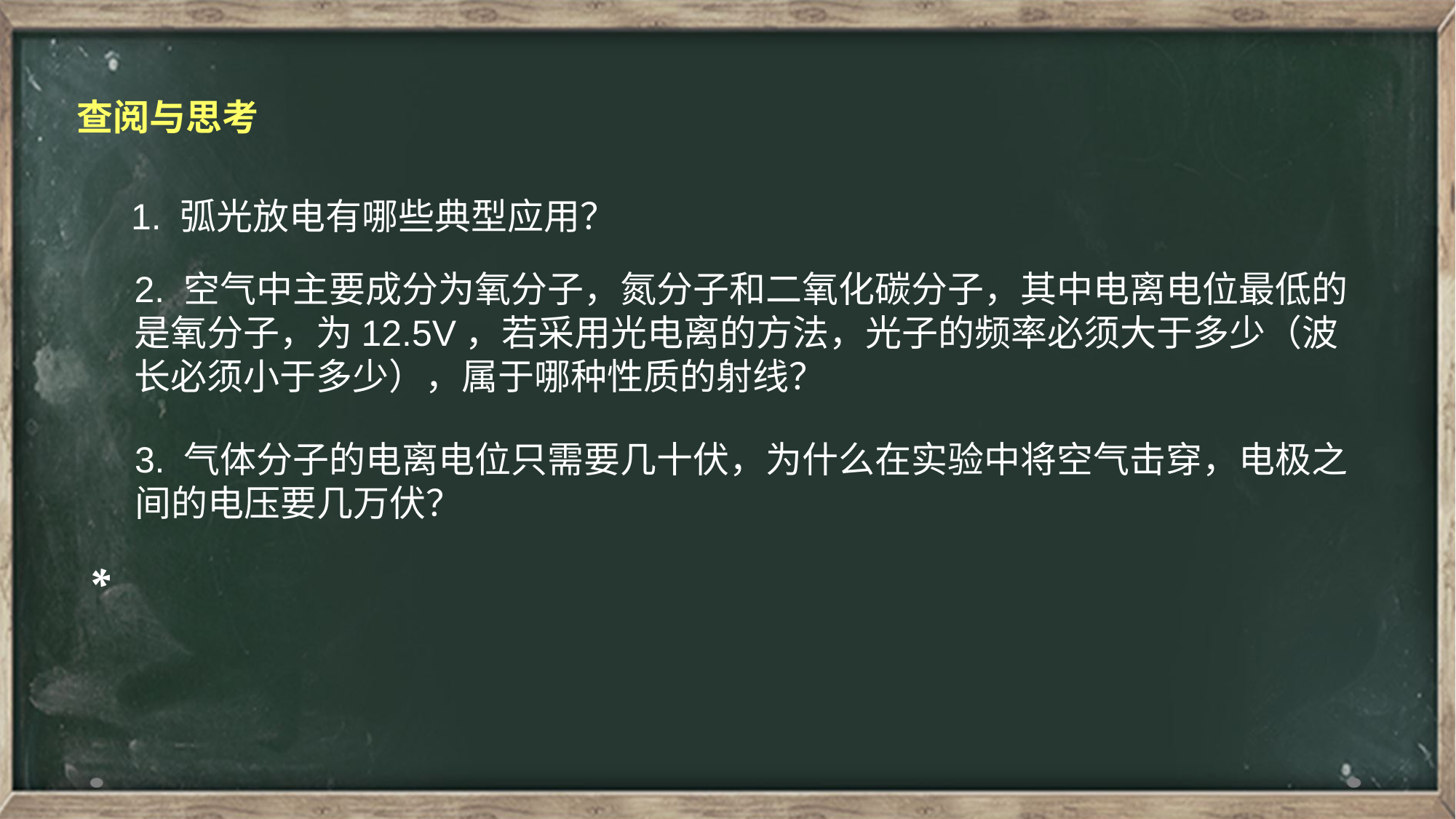

查阅与思考
1. 弧光放电有哪些典型应用？
2. 空气中主要成分为氧分子，氮分子和二氧化碳分子，其中电离电位最低的是氧分子，为12.5V，若采用光电离的方法，光子的频率必须大于多少（波长必须小于多少），属于哪种性质的射线？
3. 气体分子的电离电位只需要几十伏，为什么在实验中将空气击穿，电极之间的电压要几万伏？
*